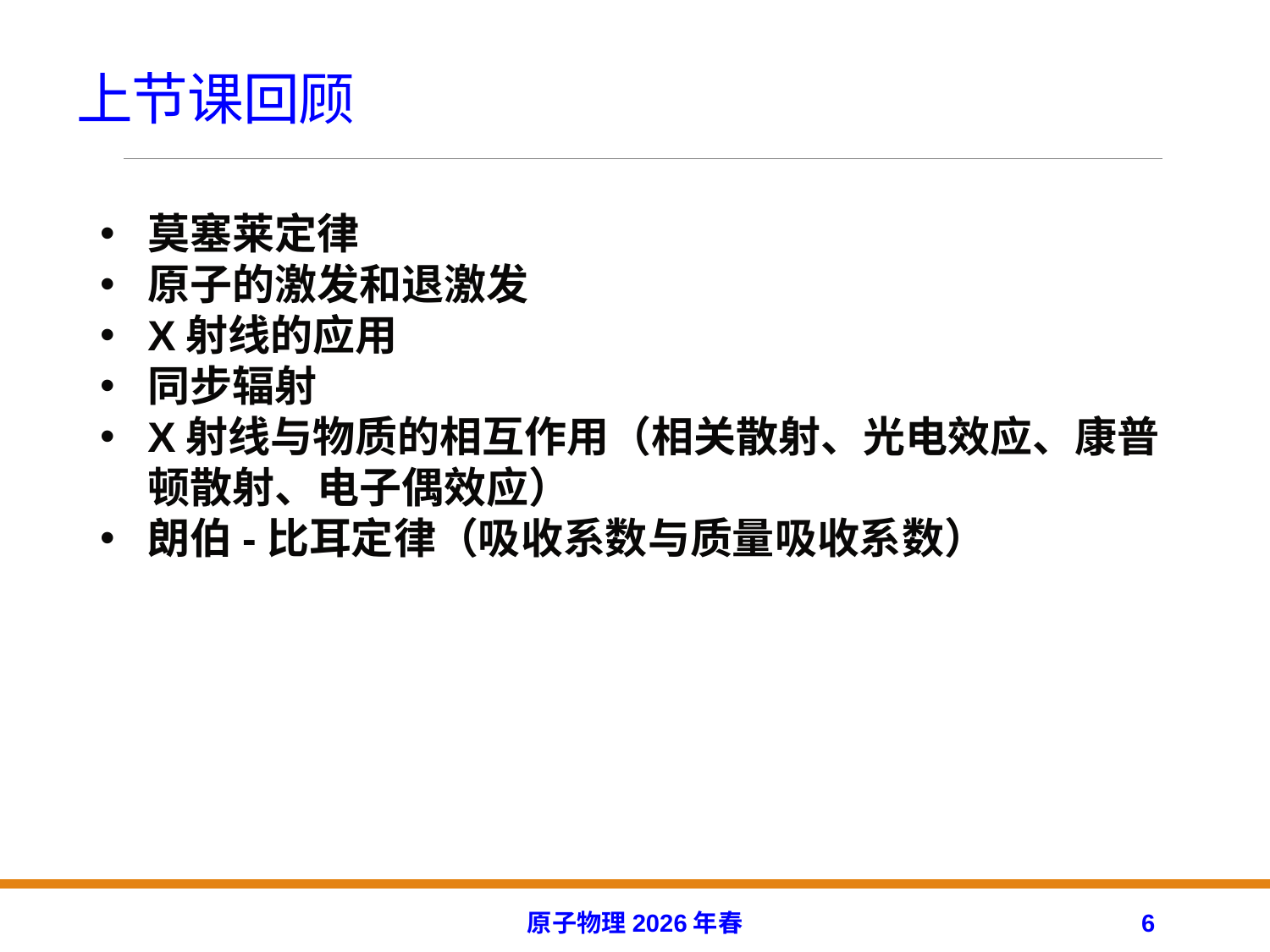

# 上节课回顾
莫塞莱定律
原子的激发和退激发
X射线的应用
同步辐射
X射线与物质的相互作用（相关散射、光电效应、康普顿散射、电子偶效应）
朗伯-比耳定律（吸收系数与质量吸收系数）
原子物理2026年春
6